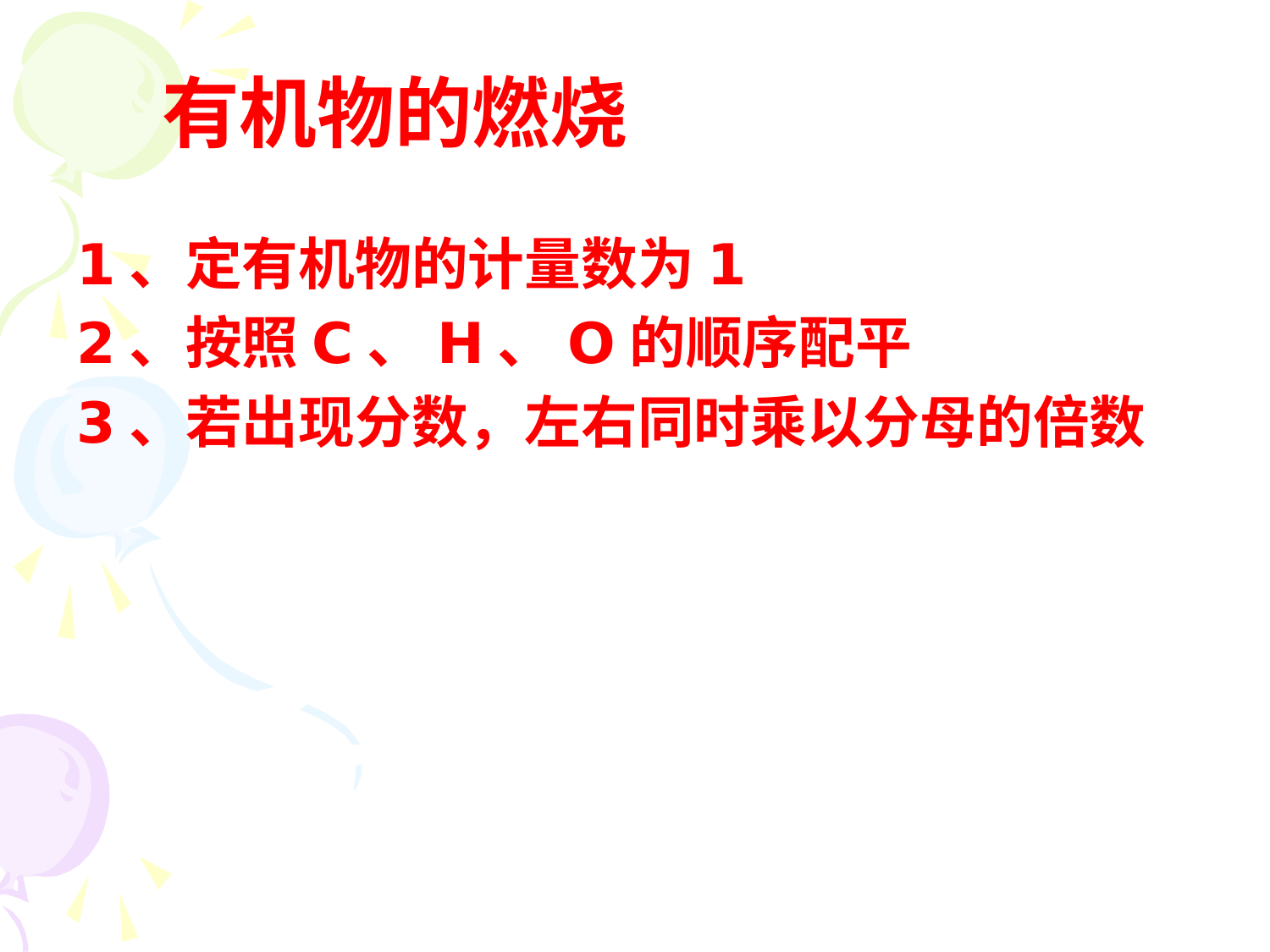

# 有机物的燃烧
1、定有机物的计量数为1
2、按照C、H、O的顺序配平
3、若出现分数，左右同时乘以分母的倍数